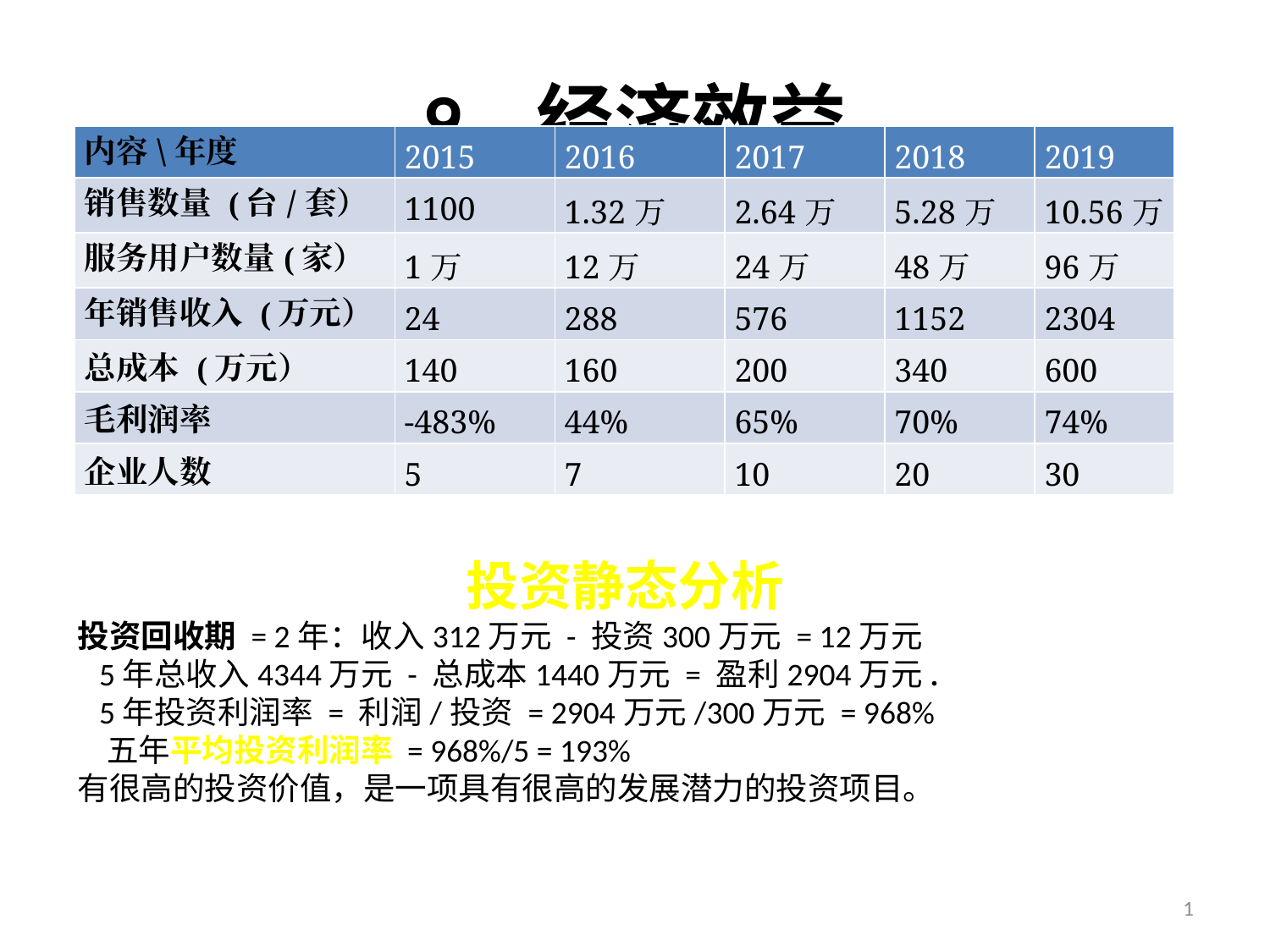

# 9.  经济效益
| 内容\年度 | 2015 | 2016 | 2017 | 2018 | 2019 |
| --- | --- | --- | --- | --- | --- |
| 销售数量 (台/套） | 1100 | 1.32万 | 2.64万 | 5.28万 | 10.56万 |
| 服务用户数量(家） | 1万 | 12万 | 24万 | 48万 | 96万 |
| 年销售收入 (万元） | 24 | 288 | 576 | 1152 | 2304 |
| 总成本 (万元） | 140 | 160 | 200 | 340 | 600 |
| 毛利润率 | -483% | 44% | 65% | 70% | 74% |
| 企业人数 | 5 | 7 | 10 | 20 | 30 |
投资静态分析
投资回收期 = 2年：收入312万元 - 投资300万元 = 12万元
   5年总收入4344万元 - 总成本1440万元 = 盈利2904万元.
   5年投资利润率 = 利润/投资 = 2904万元/300万元 = 968%
   五年平均投资利润率 = 968%/5 = 193%
有很高的投资价值，是一项具有很高的发展潜力的投资项目。
1